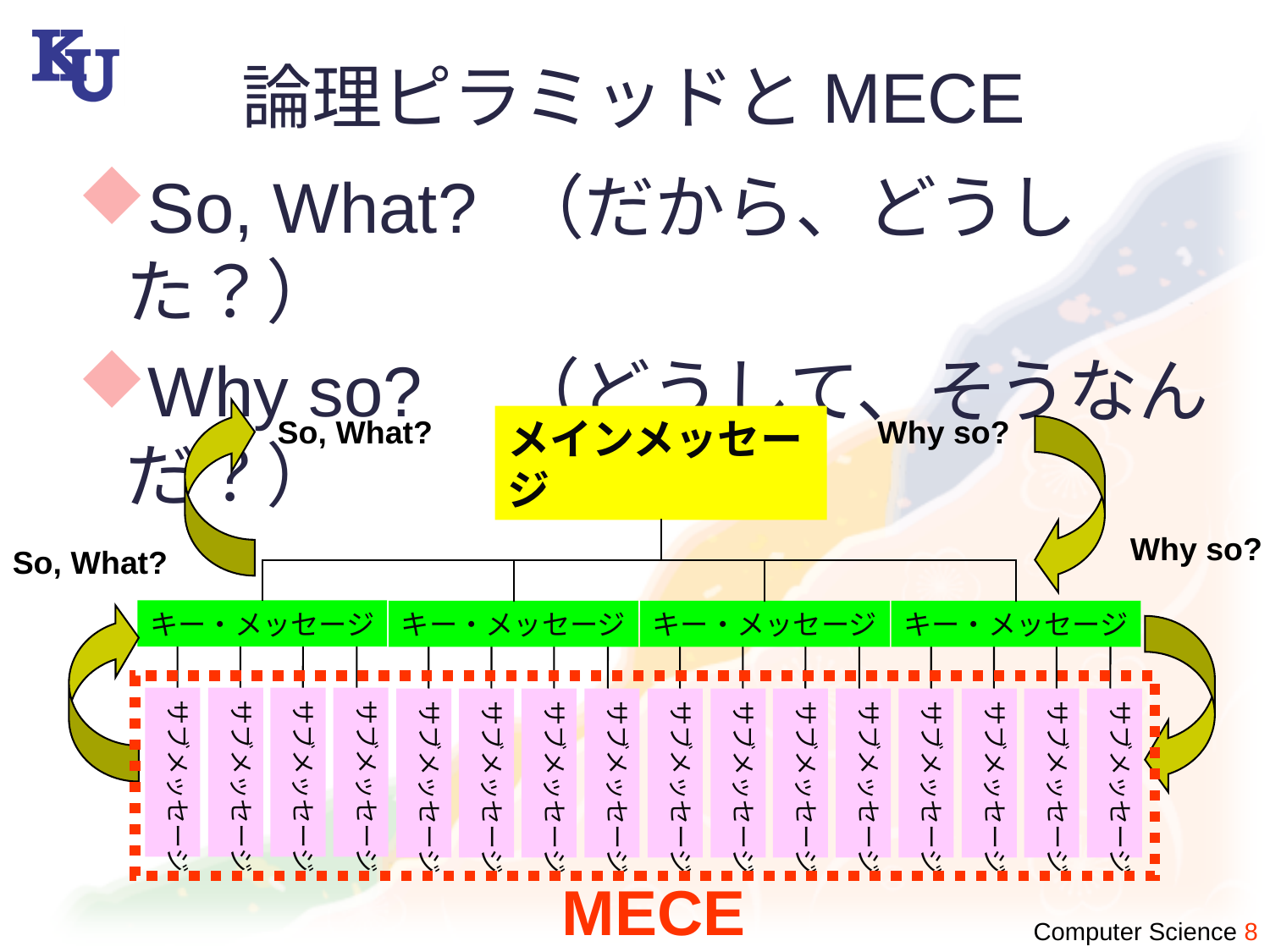

# 論理ピラミッドとMECE
So, What? （だから、どうした？）
Why so?　（どうして、そうなんだ？）

So, What?
メインメッセージ
キー・メッセージ
キー・メッセージ
キー・メッセージ
キー・メッセージ

サブメッセージ
サブメッセージ
サブメッセージ
サブメッセージ
サブメッセージ
サブメッセージ
サブメッセージ
サブメッセージ
サブメッセージ
サブメッセージ
サブメッセージ
サブメッセージ
サブメッセージ
サブメッセージ
サブメッセージ
サブメッセージ
Why so?

Why so?

So, What?

MECE